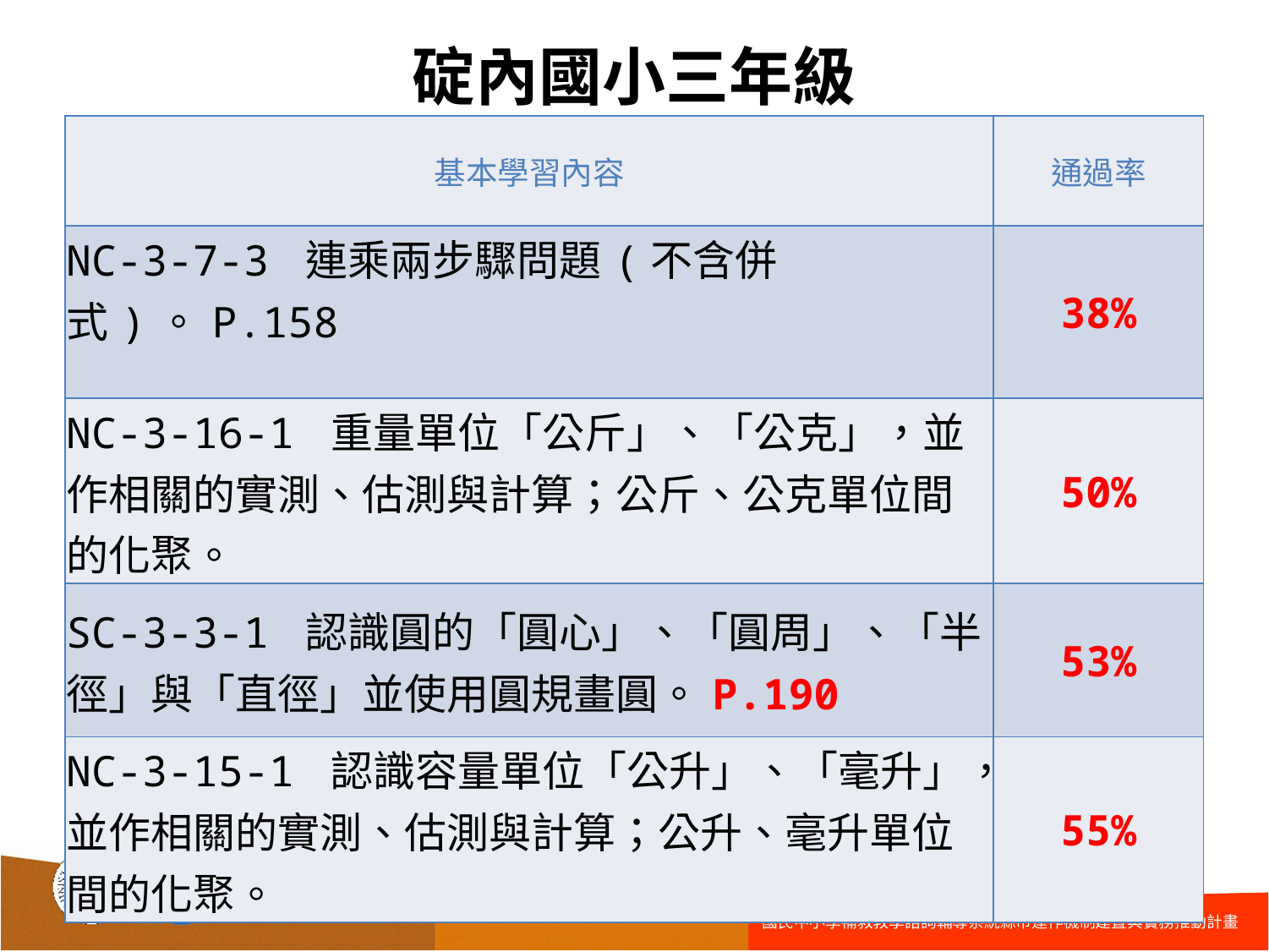

# 碇內國小三年級
| 基本學習內容 | 通過率 |
| --- | --- |
| NC-3-7-3 連乘兩步驟問題(不含併式)。P.158 | 38% |
| NC-3-16-1 重量單位「公斤」、「公克」，並作相關的實測、估測與計算；公斤、公克單位間的化聚。 | 50% |
| SC-3-3-1 認識圓的「圓心」、「圓周」、「半徑」與「直徑」並使用圓規畫圓。P.190 | 53% |
| NC-3-15-1 認識容量單位「公升」、「毫升」，並作相關的實測、估測與計算；公升、毫升單位間的化聚。 | 55% |